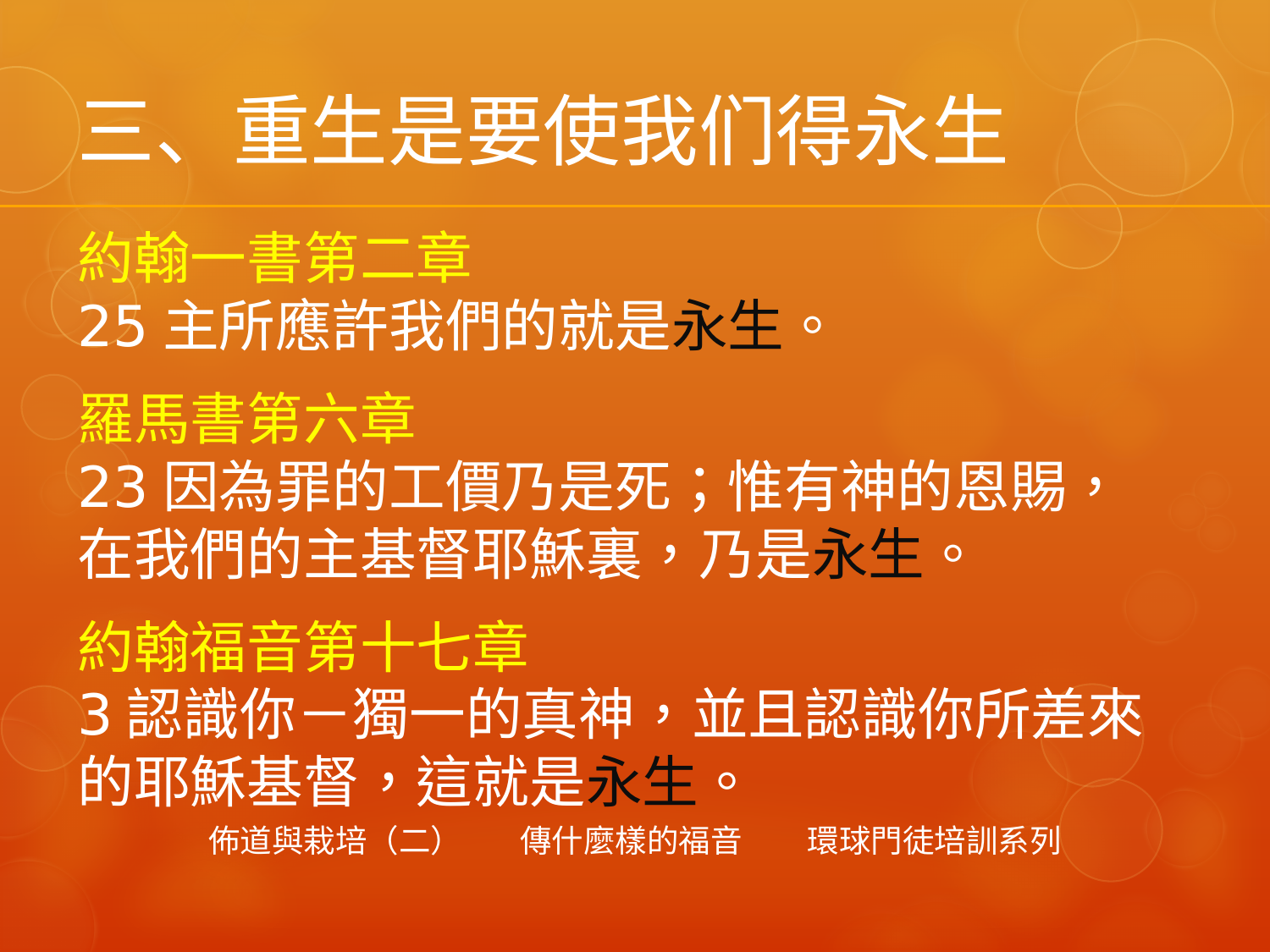

三、重生是要使我们得永生

約翰一書第二章
25主所應許我們的就是永生。

羅馬書第六章
23因為罪的工價乃是死；惟有神的恩賜，在我們的主基督耶穌裏，乃是永生。

約翰福音第十七章
3認識你－獨一的真神，並且認識你所差來的耶穌基督，這就是永生。